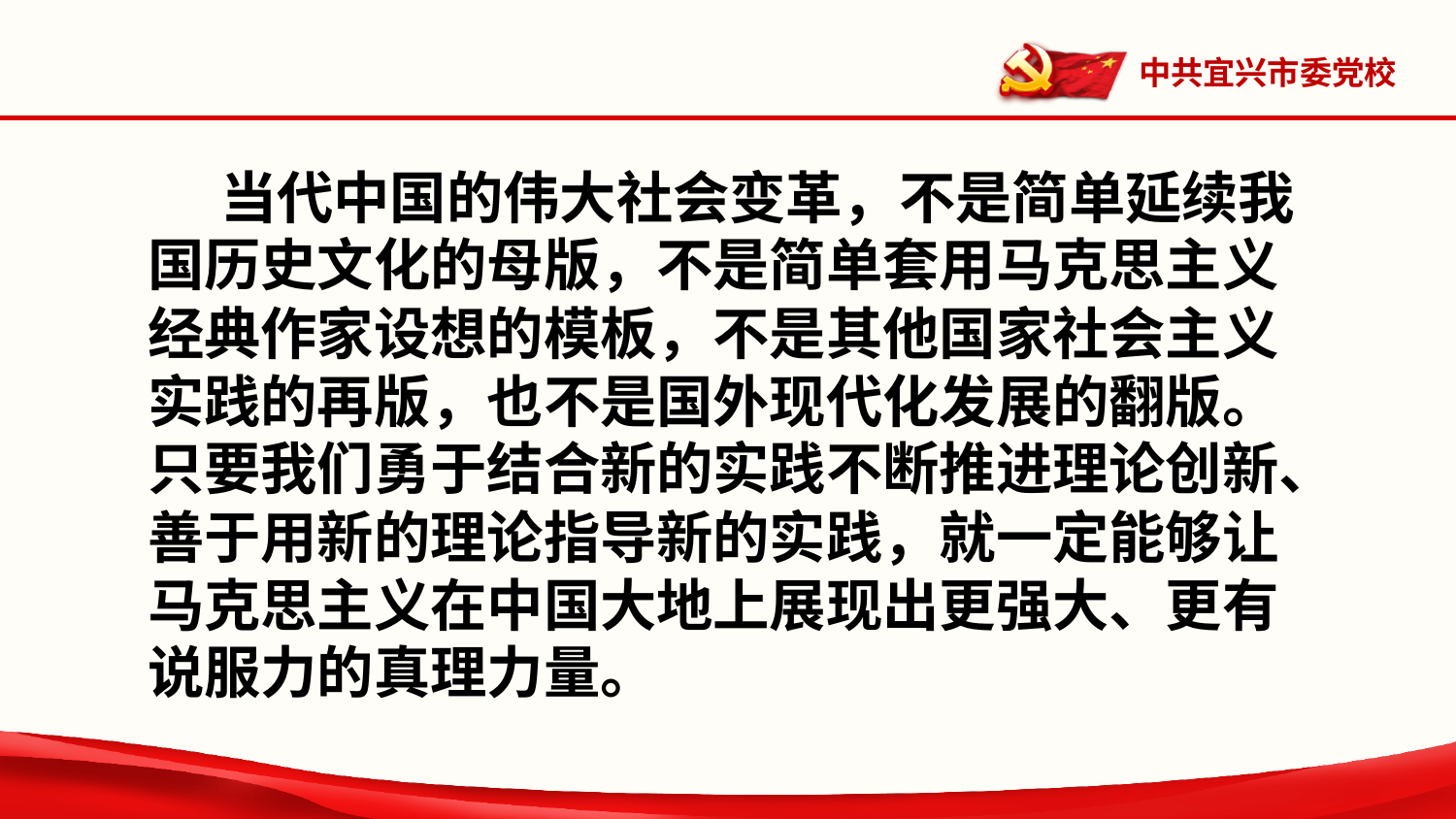

当代中国的伟大社会变革，不是简单延续我国历史文化的母版，不是简单套用马克思主义经典作家设想的模板，不是其他国家社会主义实践的再版，也不是国外现代化发展的翻版。只要我们勇于结合新的实践不断推进理论创新、善于用新的理论指导新的实践，就一定能够让马克思主义在中国大地上展现出更强大、更有说服力的真理力量。